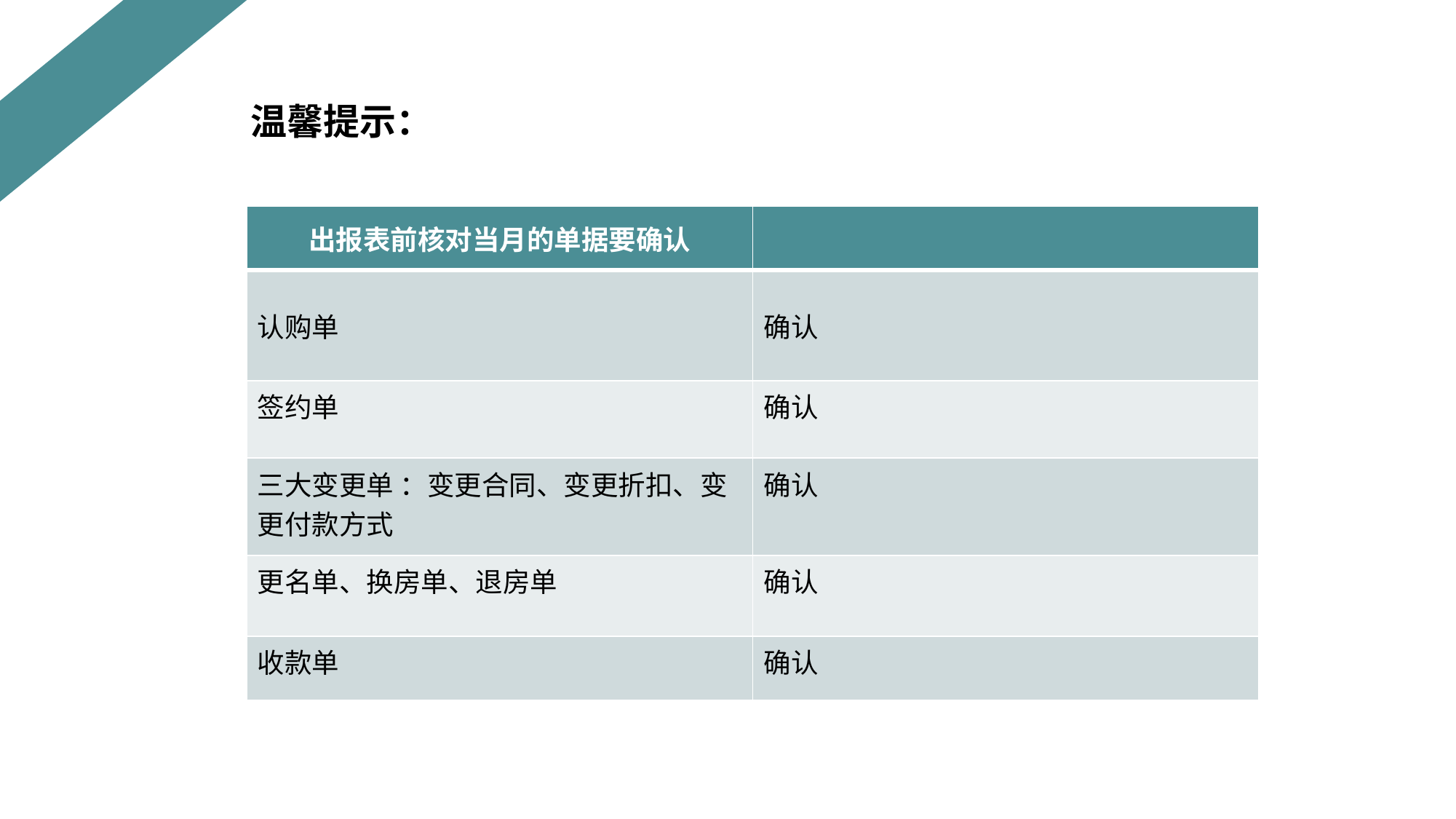

温馨提示：
| 出报表前核对当月的单据要确认 |  |
| --- | --- |
| 认购单 | 确认 |
| 签约单 | 确认 |
| 三大变更单 ：变更合同、变更折扣、变更付款方式 | 确认 |
| 更名单、换房单、退房单 | 确认 |
| 收款单 | 确认 |